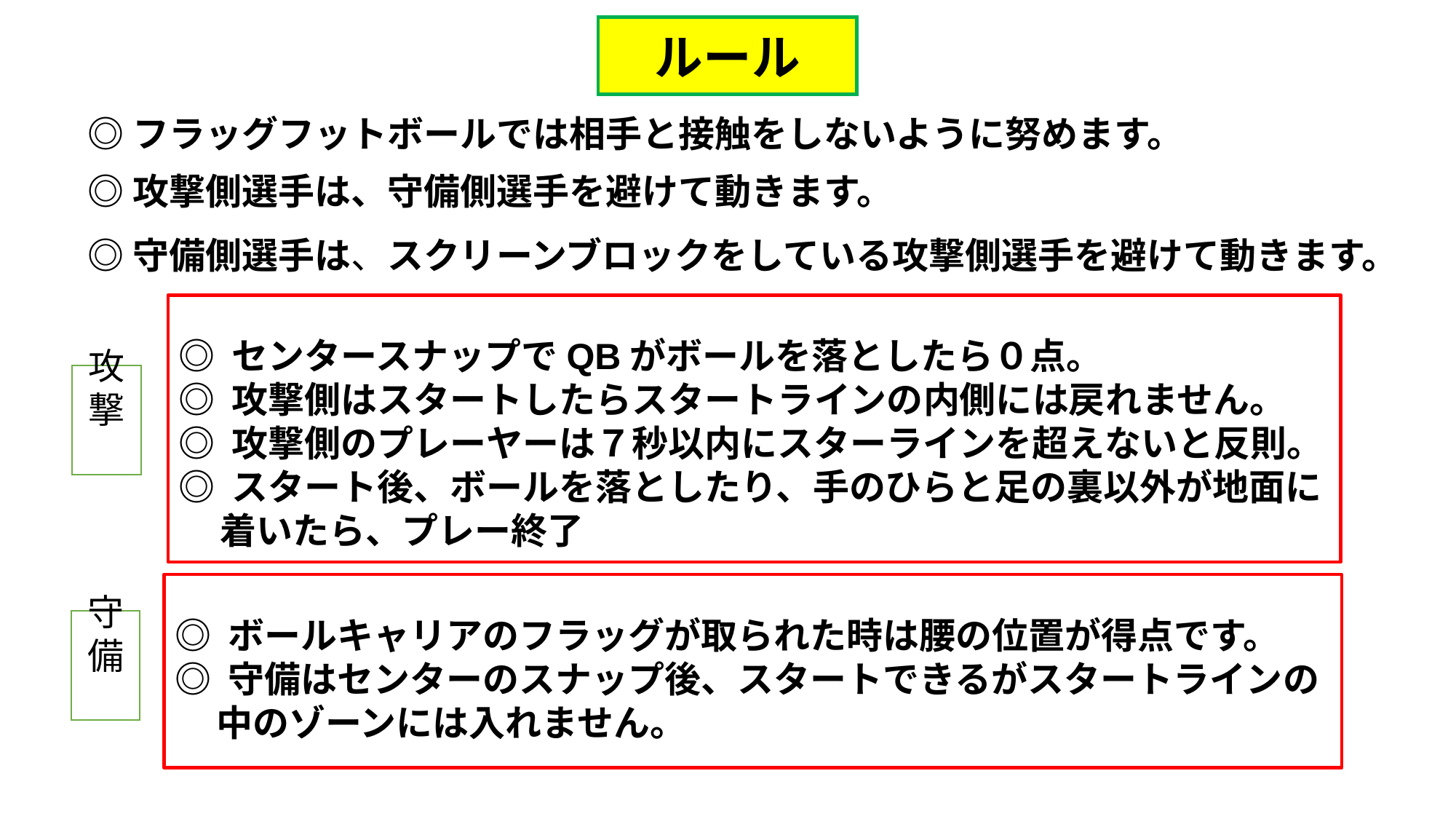

ルール
◎フラッグフットボールでは相手と接触をしないように努めます。
◎攻撃側選手は、守備側選手を避けて動きます。
◎守備側選手は、スクリーンブロックをしている攻撃側選手を避けて動きます。
　ゾーンの得
◎ センタースナップでQBがボールを落としたら０点。
◎ 攻撃側はスタートしたらスタートラインの内側には戻れません。
◎ 攻撃側のプレーヤーは７秒以内にスターラインを超えないと反則。
◎ スタート後、ボールを落としたり、手のひらと足の裏以外が地面に
    着いたら、プレー終了
攻撃
　ゾーンの得
◎ ボールキャリアのフラッグが取られた時は腰の位置が得点です。
◎ 守備はセンターのスナップ後、スタートできるがスタートラインの
    中のゾーンには入れません。
守備